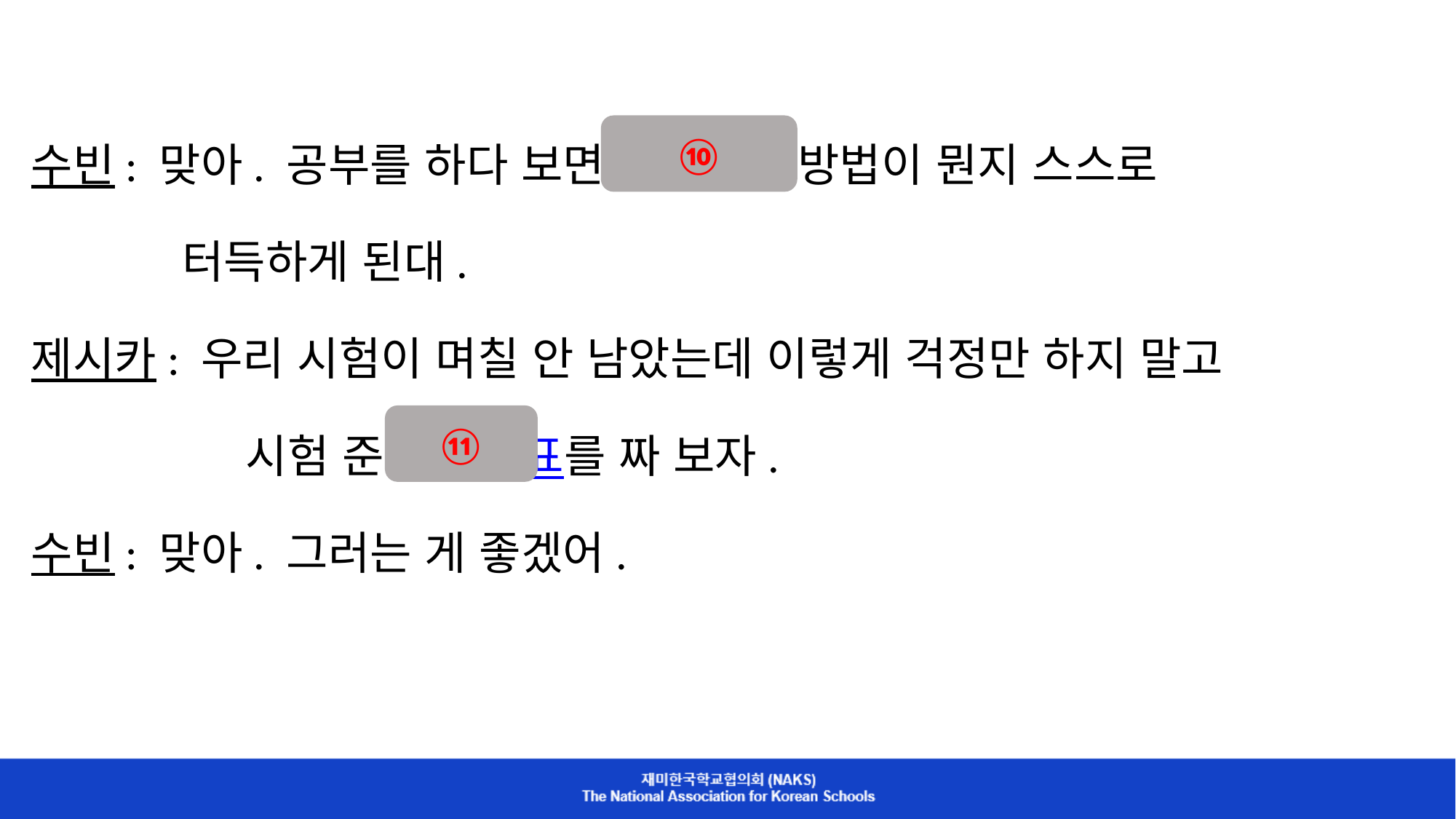

수빈: 맞아. 공부를 하다 보면 효과적인 방법이 뭔지 스스로
           터득하게 된대.
제시카: 우리 시험이 며칠 안 남았는데 이렇게 걱정만 하지 말고
                시험 준비 계획표를 짜 보자.
수빈: 맞아. 그러는 게 좋겠어.
⑩
⑪